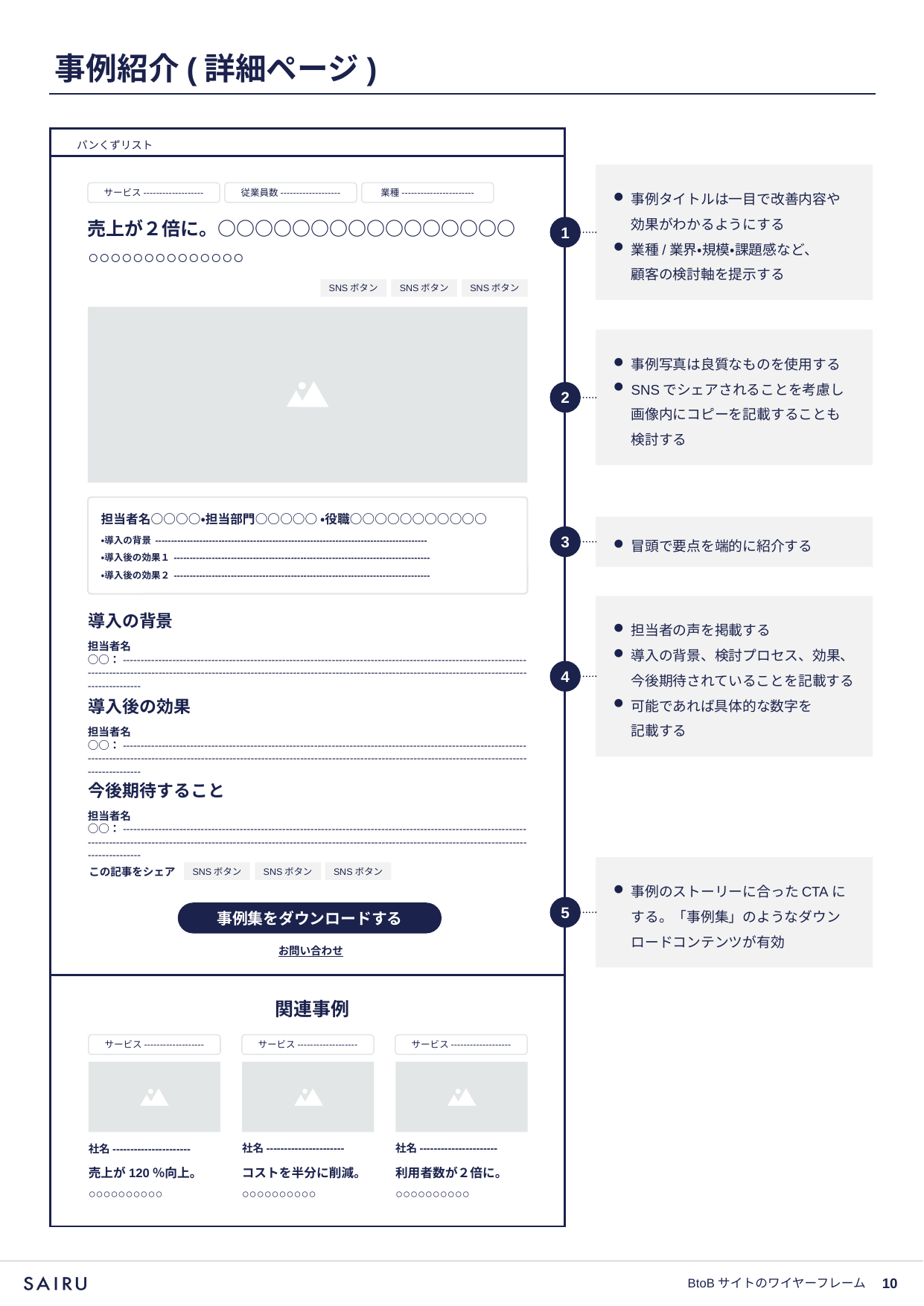

# 事例紹介(詳細ページ)
パンくずリスト

事例タイトルは一目で改善内容や
効果がわかるようにする
業種/業界・規模・課題感など、
顧客の検討軸を提示する
サービス-------------------
従業員数-------------------
業種-----------------------
1
売上が２倍に。○○○○○○○○○○○○○○○○
○○○○○○○○○○○○○○
SNSボタン
SNSボタン
SNSボタン

事例写真は良質なものを使用する
SNSでシェアされることを考慮し
画像内にコピーを記載することも
検討する

2

担当者名○○○○・担当部門○○○○○ ・役職○○○○○○○○○○○
冒頭で要点を端的に紹介する
3
・導入の背景 --------------------------------------------------------------------------------------
・導入後の効果１ ---------------------------------------------------------------------------------
・導入後の効果２ ---------------------------------------------------------------------------------
担当者の声を掲載する
導入の背景、検討プロセス、効果、今後期待されていることを記載する
可能であれば具体的な数字を
記載する
導入の背景
担当者名○○：-------------------------------------------------------------------------------------------------------------------------------------------------------------------------------------------------------------------------------------------------------------
4
導入後の効果
担当者名○○：-------------------------------------------------------------------------------------------------------------------------------------------------------------------------------------------------------------------------------------------------------------
今後期待すること
担当者名○○：-------------------------------------------------------------------------------------------------------------------------------------------------------------------------------------------------------------------------------------------------------------
事例のストーリーに合ったCTAに
する。「事例集」のようなダウンロードコンテンツが有効
SNSボタン
SNSボタン
SNSボタン
この記事をシェア
5
事例集をダウンロードする
お問い合わせ

関連事例
サービス-------------------
サービス-------------------
サービス-------------------

社名----------------------
社名----------------------
社名----------------------
売上が120％向上。
○○○○○○○○○○
コストを半分に削減。
○○○○○○○○○○
利用者数が２倍に。
○○○○○○○○○○
BtoBサイトのワイヤーフレーム
10